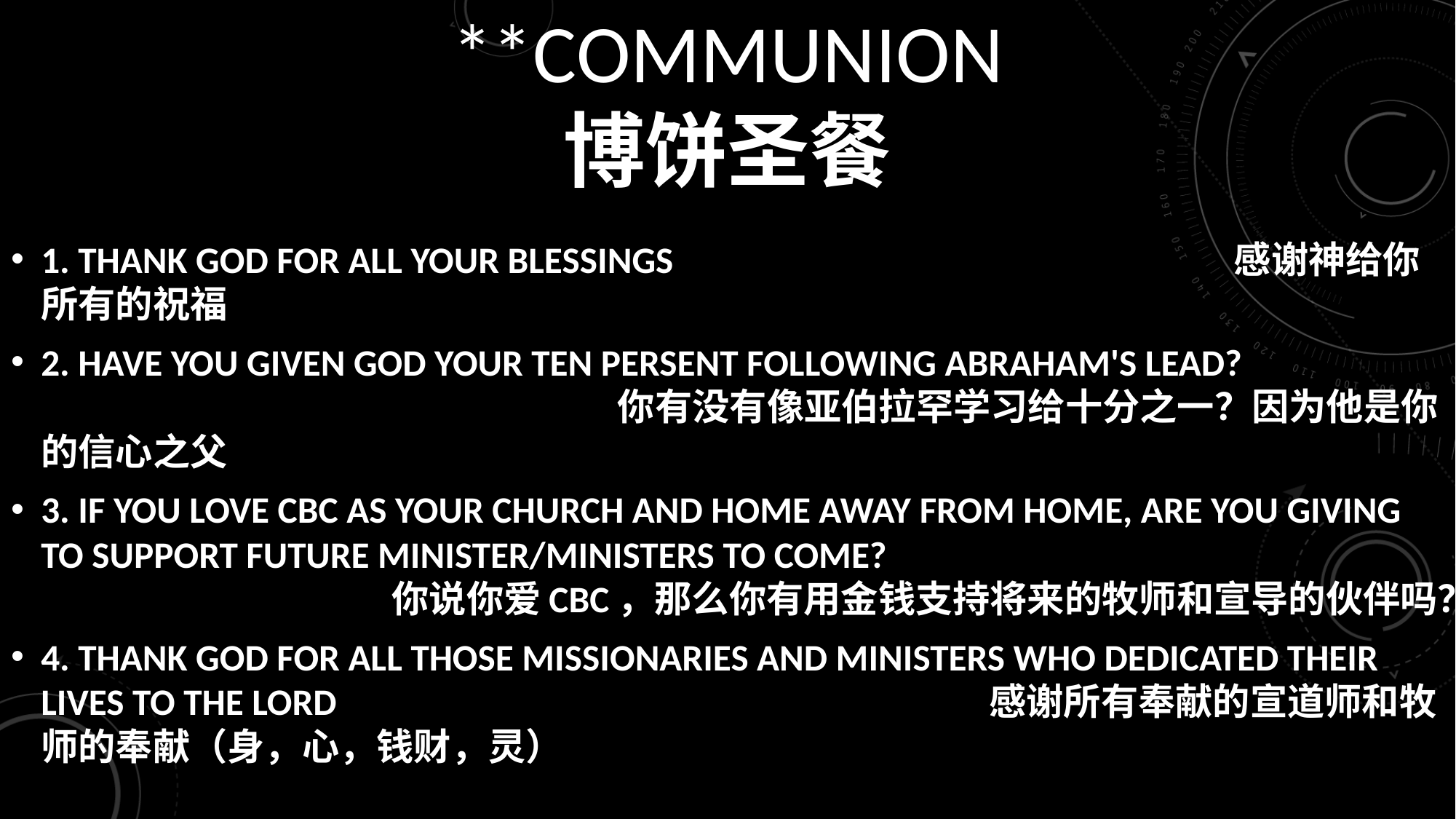

# **COMMUNION 博饼圣餐
1. THANK GOD FOR ALL YOUR BLESSINGS                                                                  感谢神给你所有的祝福
2. HAVE YOU GIVEN GOD YOUR TEN PERSENT FOLLOWING ABRAHAM'S LEAD?                                                                                             你有没有像亚伯拉罕学习给十分之一？因为他是你的信心之父
3. IF YOU LOVE CBC AS YOUR CHURCH AND HOME AWAY FROM HOME, ARE YOU GIVING TO SUPPORT FUTURE MINISTER/MINISTERS TO COME?                                                                                                            你说你爱CBC，那么你有用金钱支持将来的牧师和宣导的伙伴吗？
4. THANK GOD FOR ALL THOSE MISSIONARIES AND MINISTERS WHO DEDICATED THEIR LIVES TO THE LORD                                                                             感谢所有奉献的宣道师和牧师的奉献（身，心，钱财，灵）